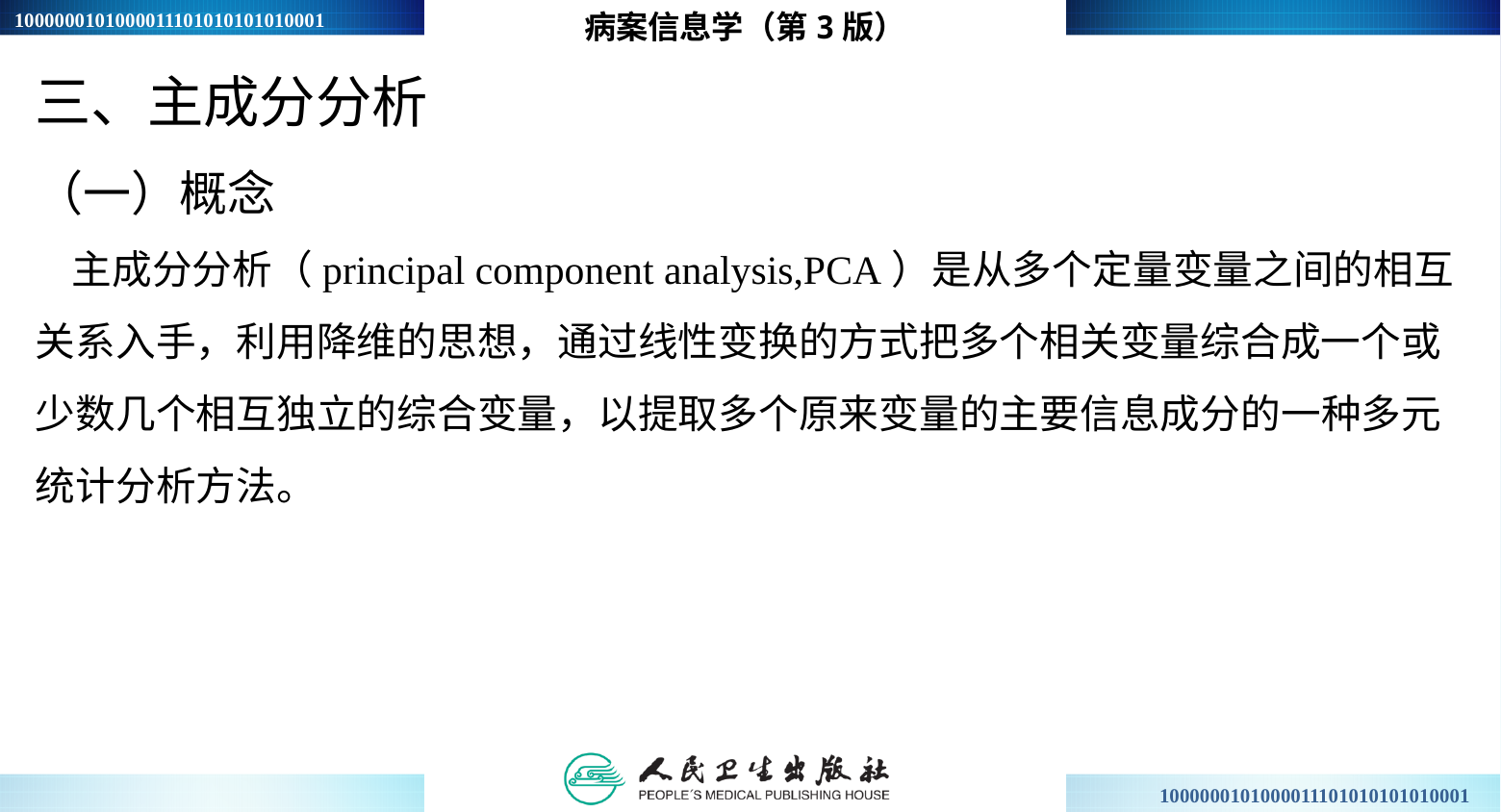

病案信息学（第3版）
三、主成分分析
（一）概念
   主成分分析（principal component analysis,PCA）是从多个定量变量之间的相互关系入手，利用降维的思想，通过线性变换的方式把多个相关变量综合成一个或少数几个相互独立的综合变量，以提取多个原来变量的主要信息成分的一种多元统计分析方法。